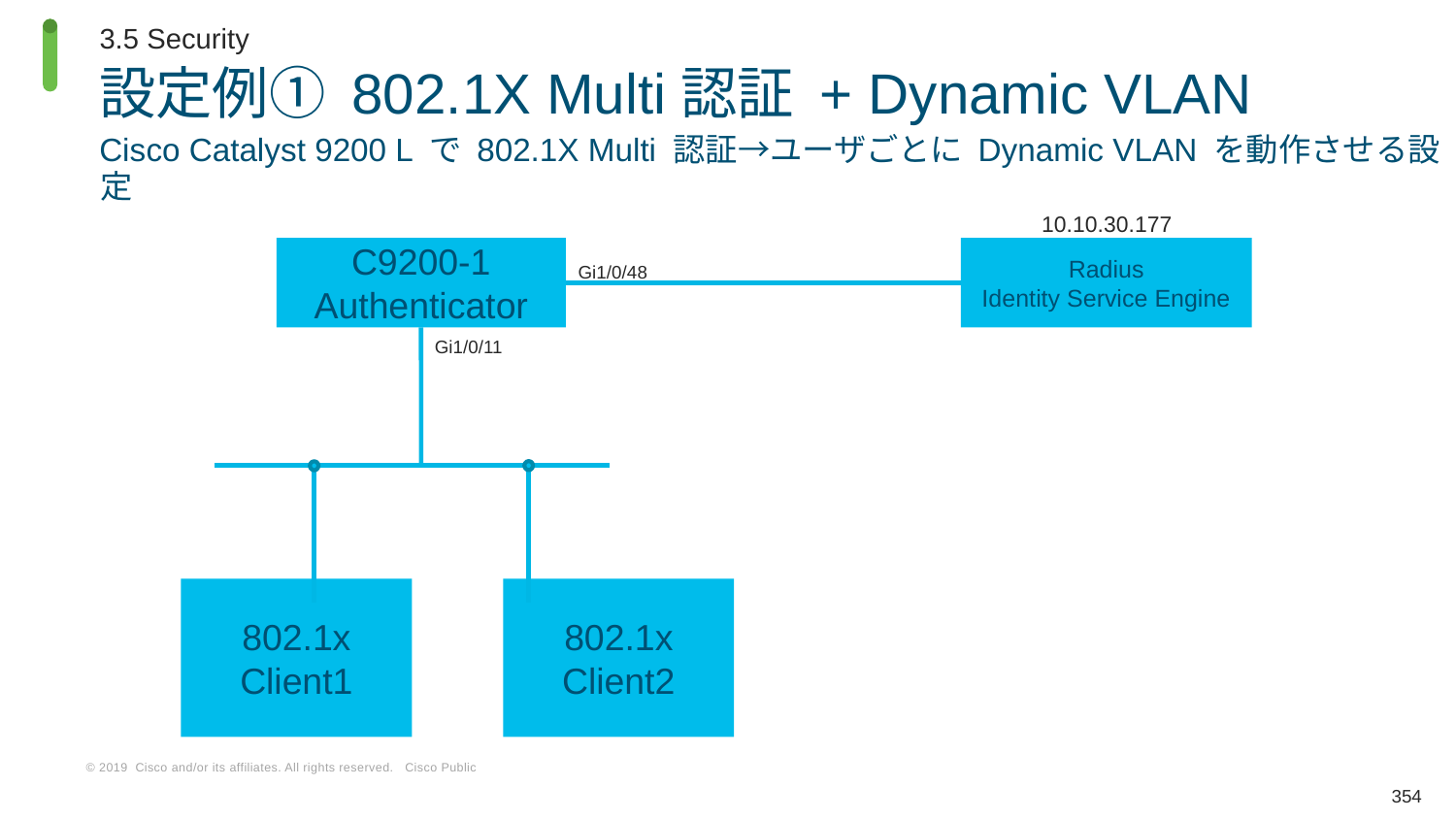

3.5 Security
# 設定例① 802.1X Multi認証 + Dynamic VLAN
Cisco Catalyst 9200 L で 802.1X Multi 認証→ユーザごとに Dynamic VLAN を動作させる設定

10.10.30.177
C9200-1
Authenticator
Radius
Identity Service Engine
Gi1/0/48
Gi1/0/11

802.1x Client2
802.1x
Client1
354